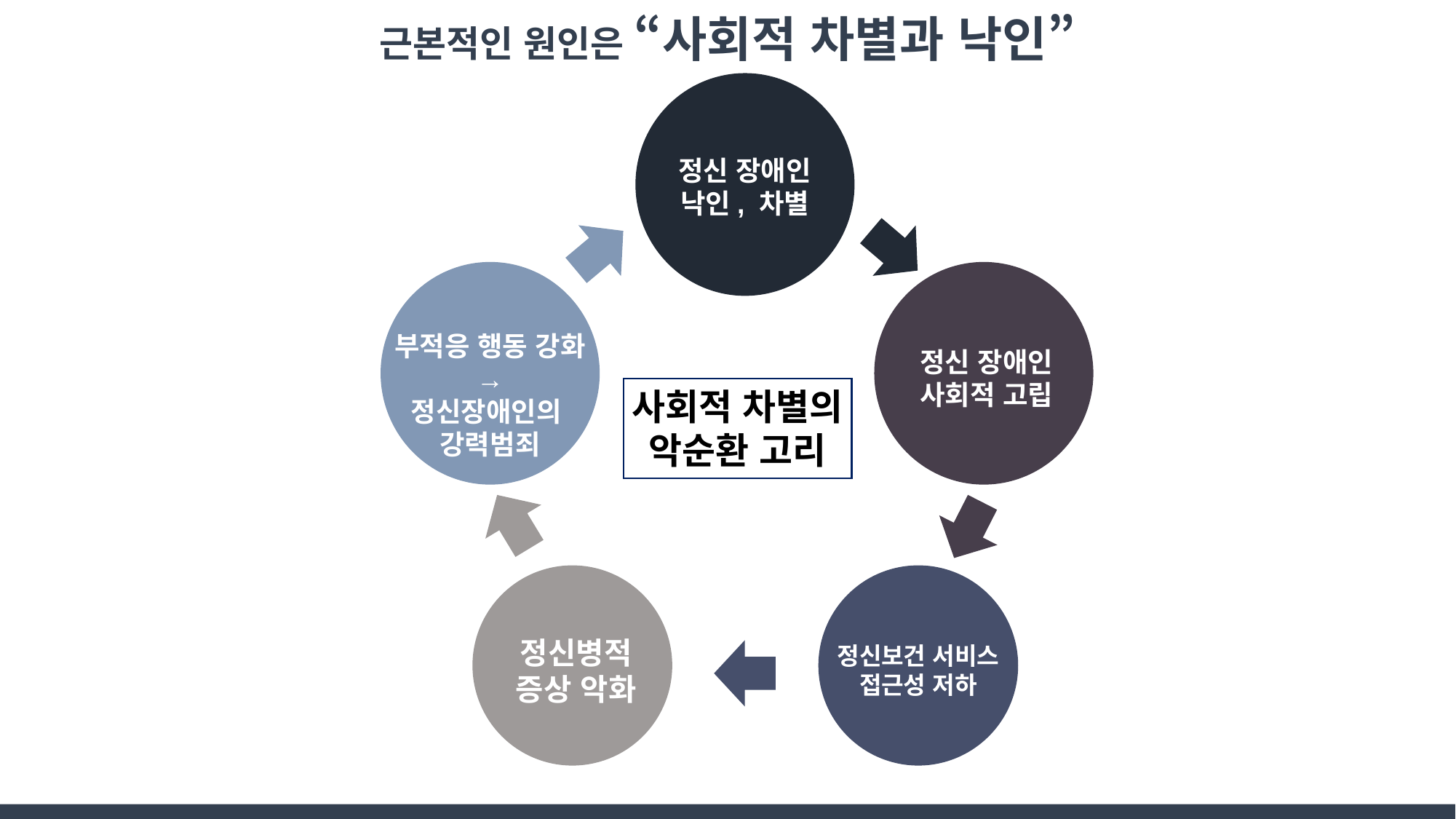

근본적인 원인은 “사회적 차별과 낙인”

정신 장애인
낙인, 차별

부적응 행동 강화
→
정신장애인의
강력범죄
정신 장애인
사회적 고립
사회적 차별의
악순환 고리

정신병적
증상 악화
정신보건 서비스 접근성 저하